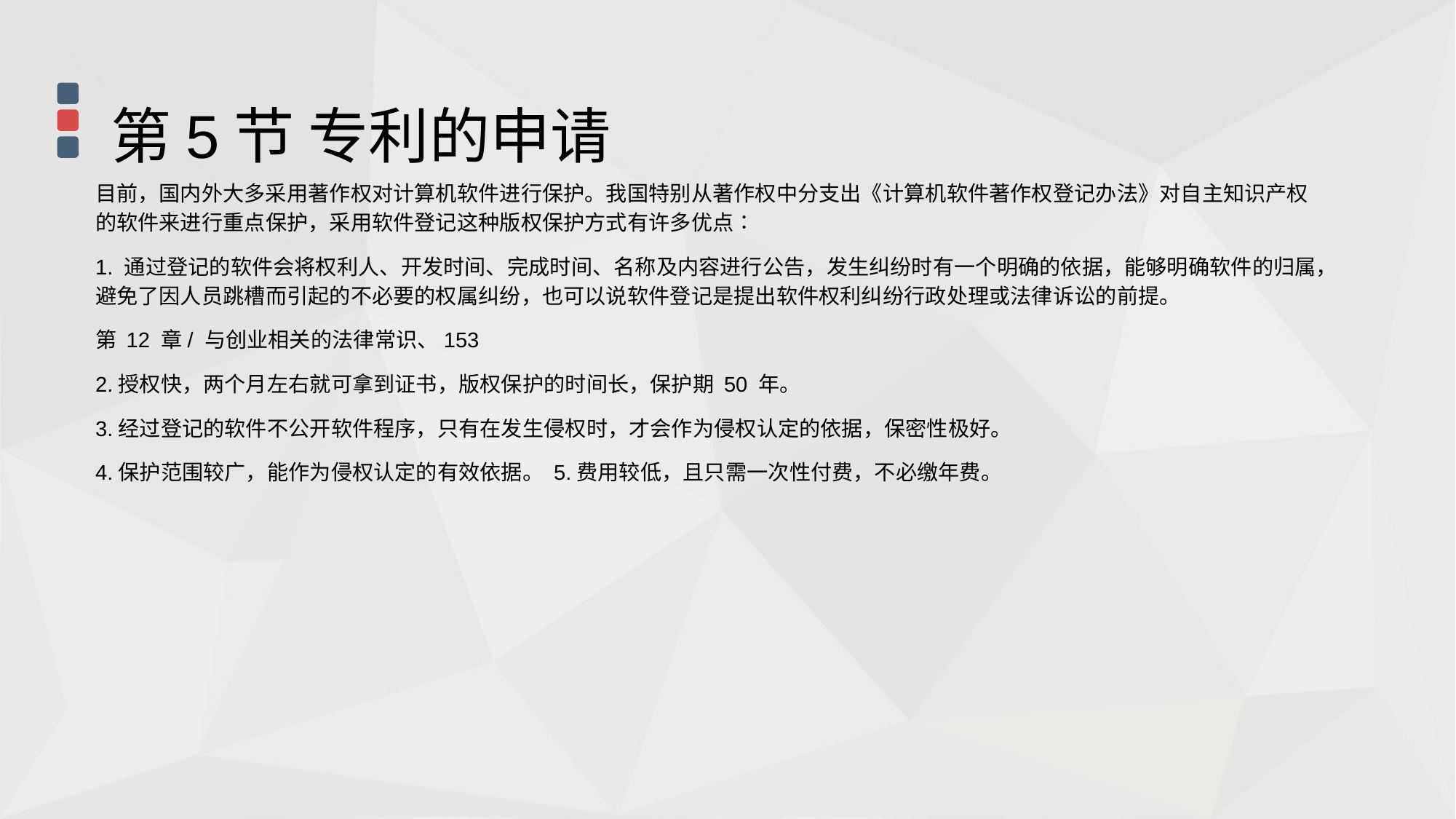

第5节 专利的申请
目前，国内外大多采用著作权对计算机软件进行保护。我国特别从著作权中分支出《计算机软件著作权登记办法》对自主知识产权的软件来进行重点保护，采用软件登记这种版权保护方式有许多优点∶
1. 通过登记的软件会将权利人、开发时间、完成时间、名称及内容进行公告，发生纠纷时有一个明确的依据，能够明确软件的归属，避免了因人员跳槽而引起的不必要的权属纠纷，也可以说软件登记是提出软件权利纠纷行政处理或法律诉讼的前提。
第 12 章/ 与创业相关的法律常识、153
2.授权快，两个月左右就可拿到证书，版权保护的时间长，保护期 50 年。
3.经过登记的软件不公开软件程序，只有在发生侵权时，才会作为侵权认定的依据，保密性极好。
4.保护范围较广，能作为侵权认定的有效依据。 5.费用较低，且只需一次性付费，不必缴年费。